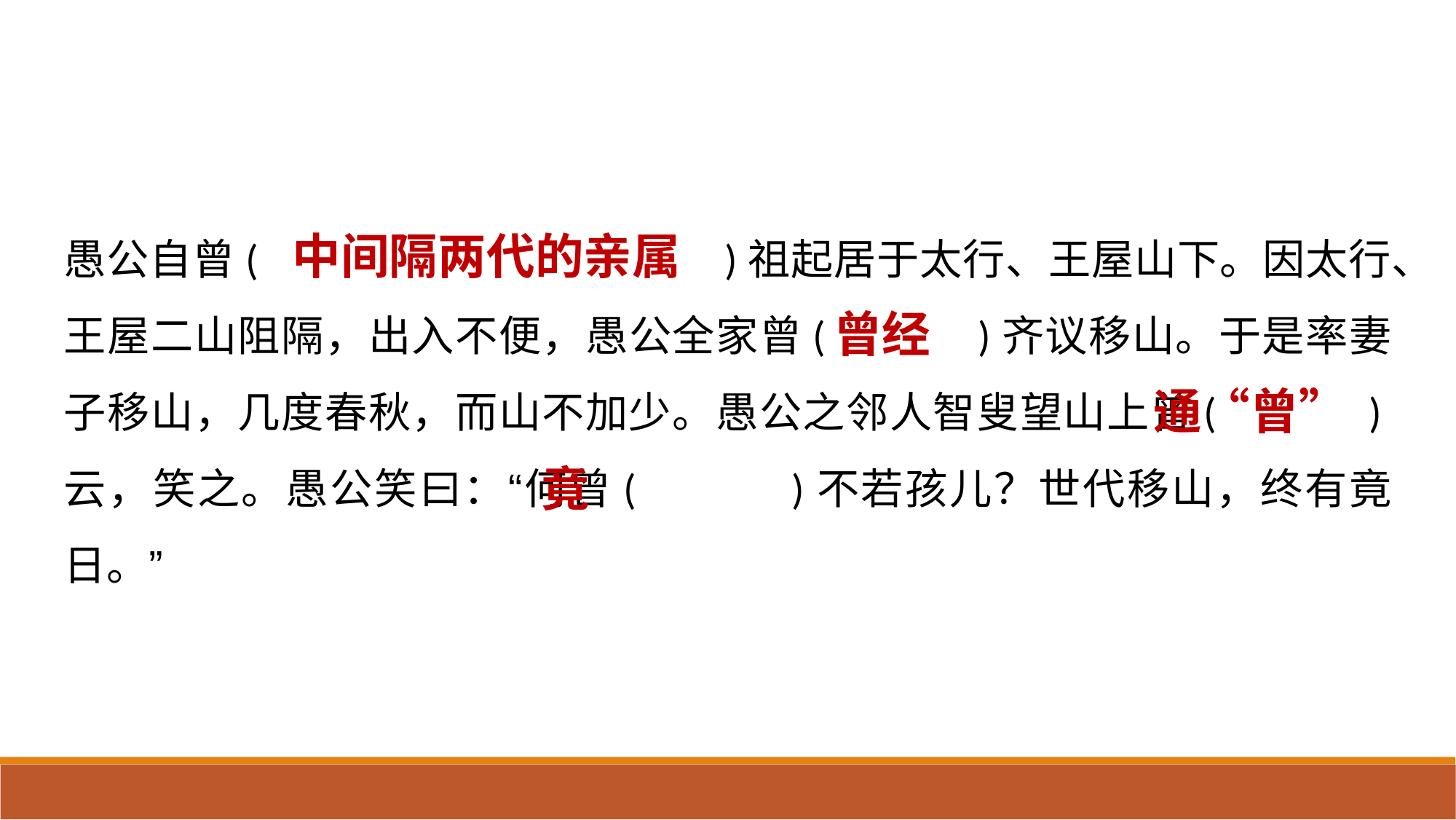

愚公自曾(                               　　　)祖起居于太行、王屋山下。因太行、王屋二山阻隔，出入不便，愚公全家曾(　　　)齐议移山。于是率妻子移山，几度春秋，而山不加少。愚公之邻人智叟望山上曾(　　　)云，笑之。愚公笑曰：“何曾(　　　)不若孩儿？世代移山，终有竟日。”
中间隔两代的亲属
曾经
通“曾”
竟